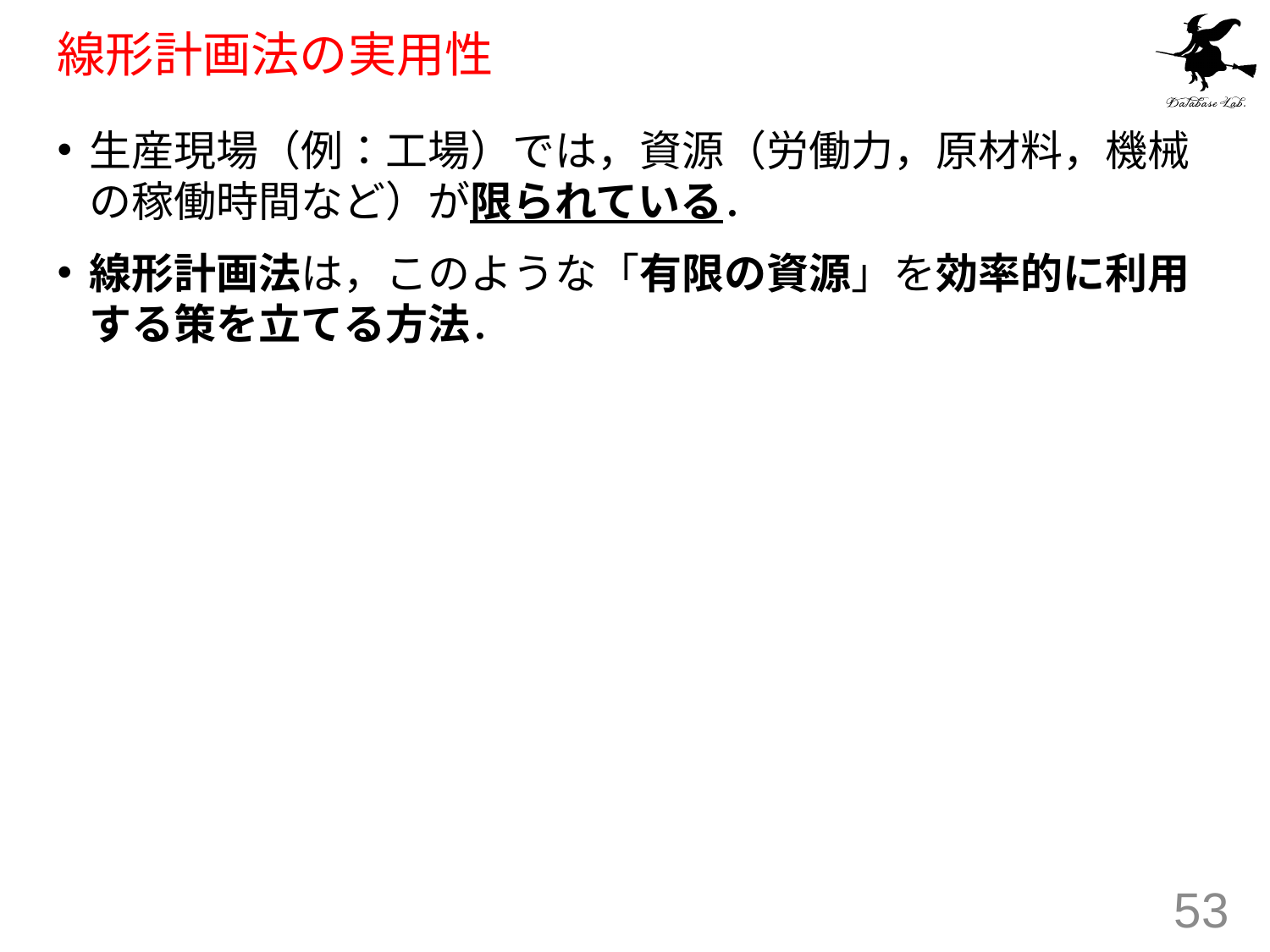

# 線形計画法の実用性
生産現場（例：工場）では，資源（労働力，原材料，機械の稼働時間など）が限られている．
線形計画法は，このような「有限の資源」を効率的に利用する策を立てる方法．
53